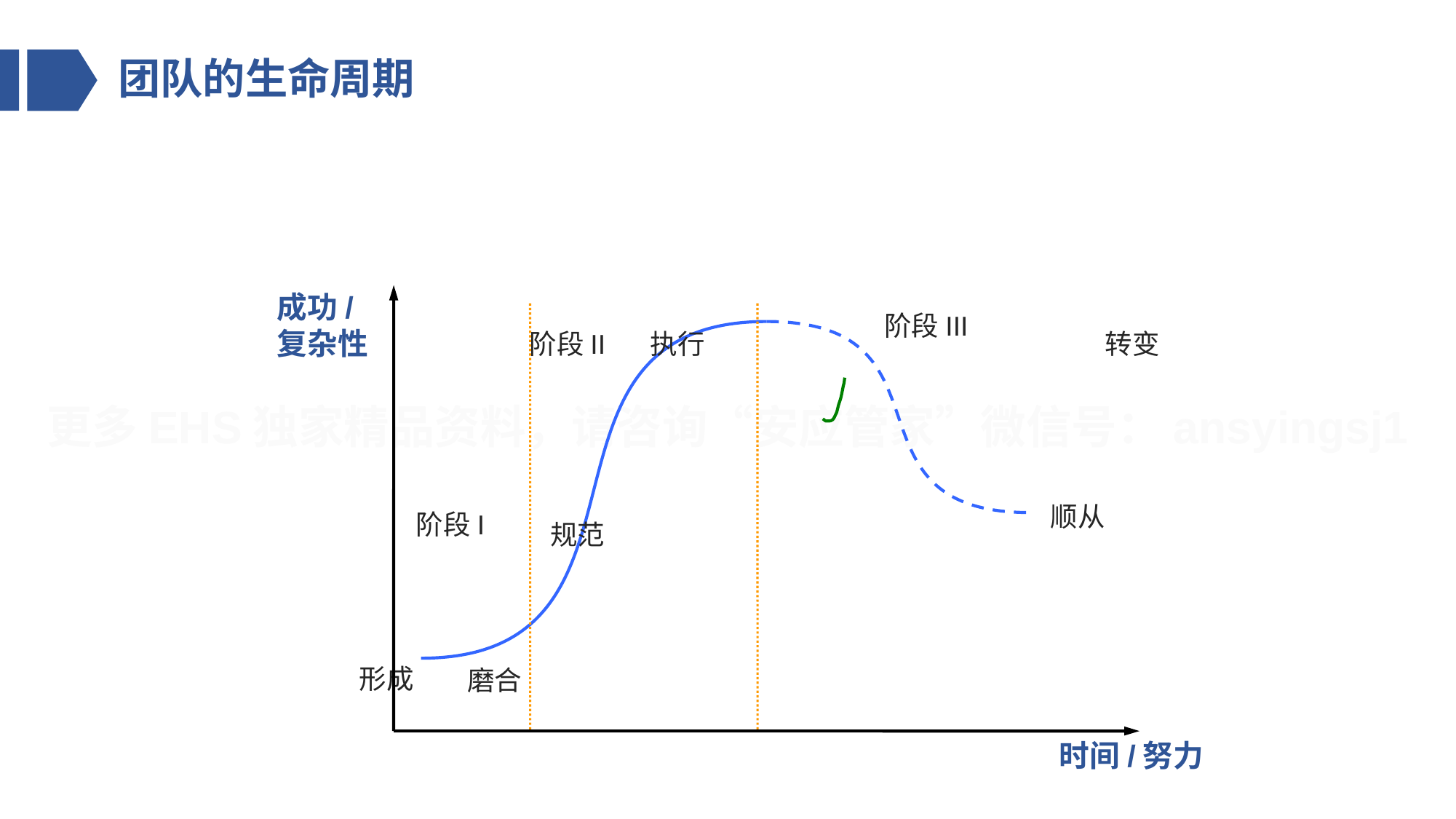

团队的生命周期
成功/
复杂性

时间/努力
阶段III
阶段II
执行
转变

顺从
阶段I
规范
形成
磨合